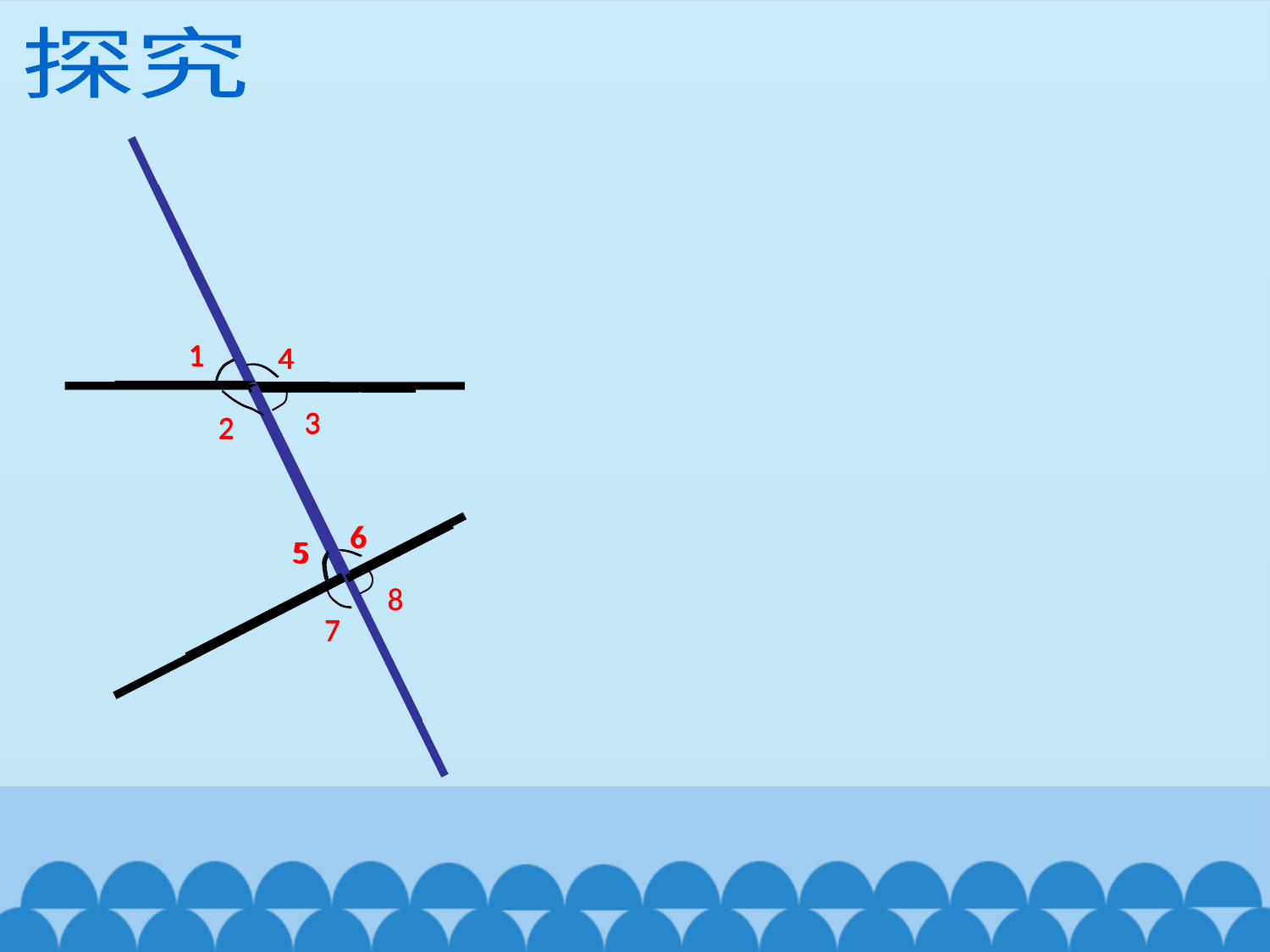

探究

1

5

5

1
4

3
2
6

5

8

7
6

5

4

6

2

7

3

8